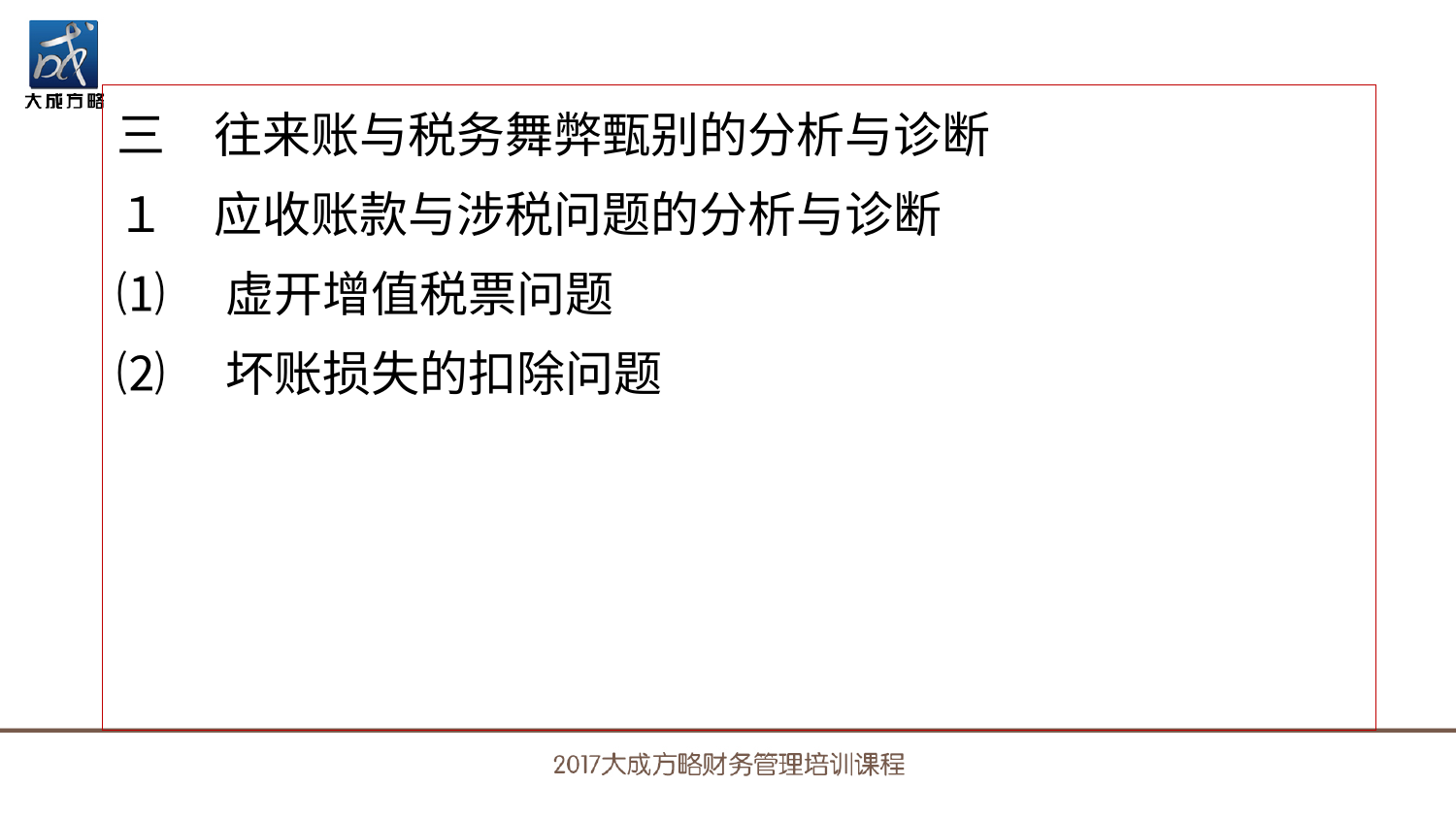

三　往来账与税务舞弊甄别的分析与诊断
１　应收账款与涉税问题的分析与诊断
⑴　虚开增值税票问题
⑵　坏账损失的扣除问题